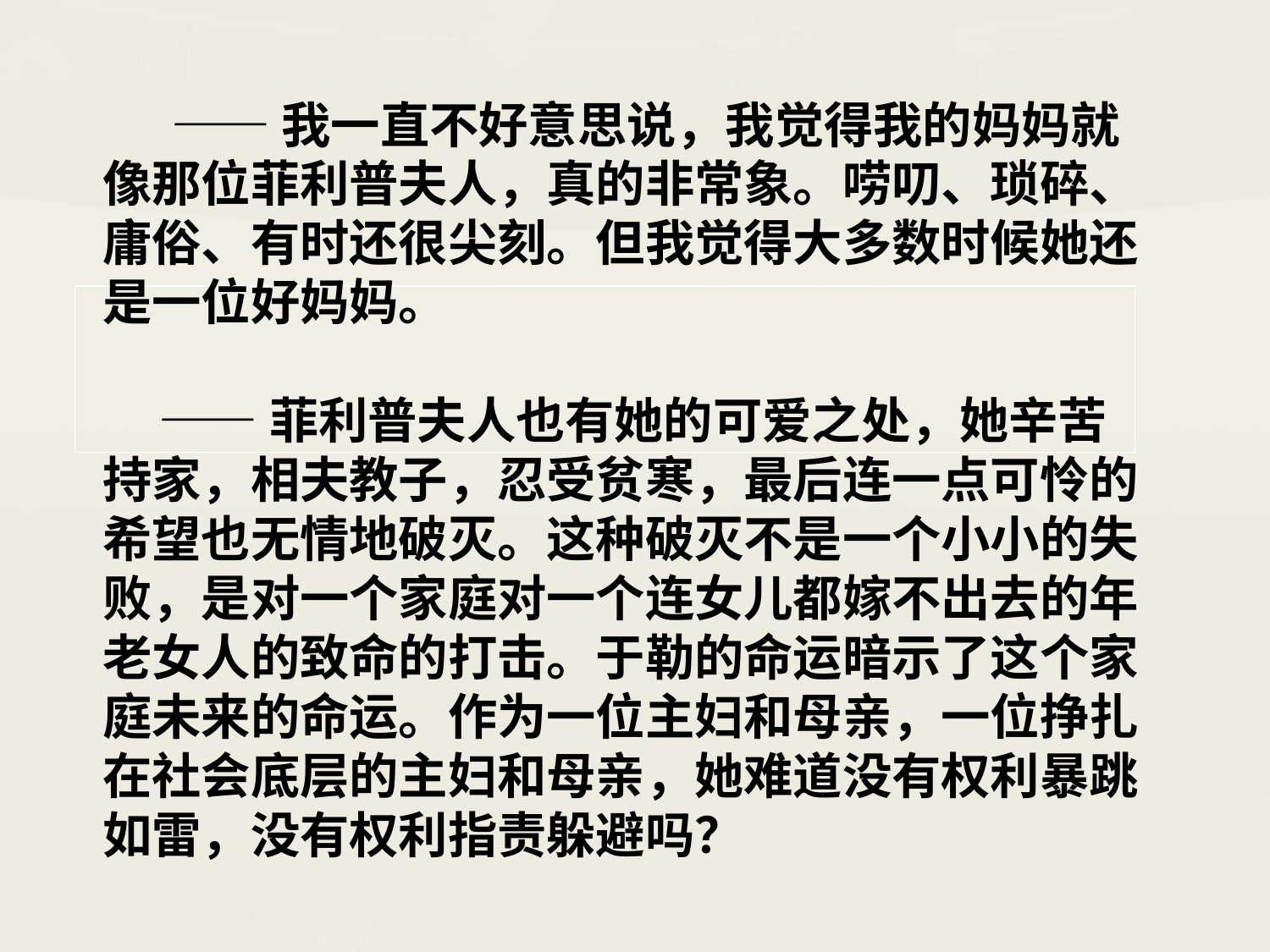

——我一直不好意思说，我觉得我的妈妈就像那位菲利普夫人，真的非常象。唠叨、琐碎、庸俗、有时还很尖刻。但我觉得大多数时候她还是一位好妈妈。

     ——菲利普夫人也有她的可爱之处，她辛苦持家，相夫教子，忍受贫寒，最后连一点可怜的希望也无情地破灭。这种破灭不是一个小小的失败，是对一个家庭对一个连女儿都嫁不出去的年老女人的致命的打击。于勒的命运暗示了这个家庭未来的命运。作为一位主妇和母亲，一位挣扎在社会底层的主妇和母亲，她难道没有权利暴跳如雷，没有权利指责躲避吗？